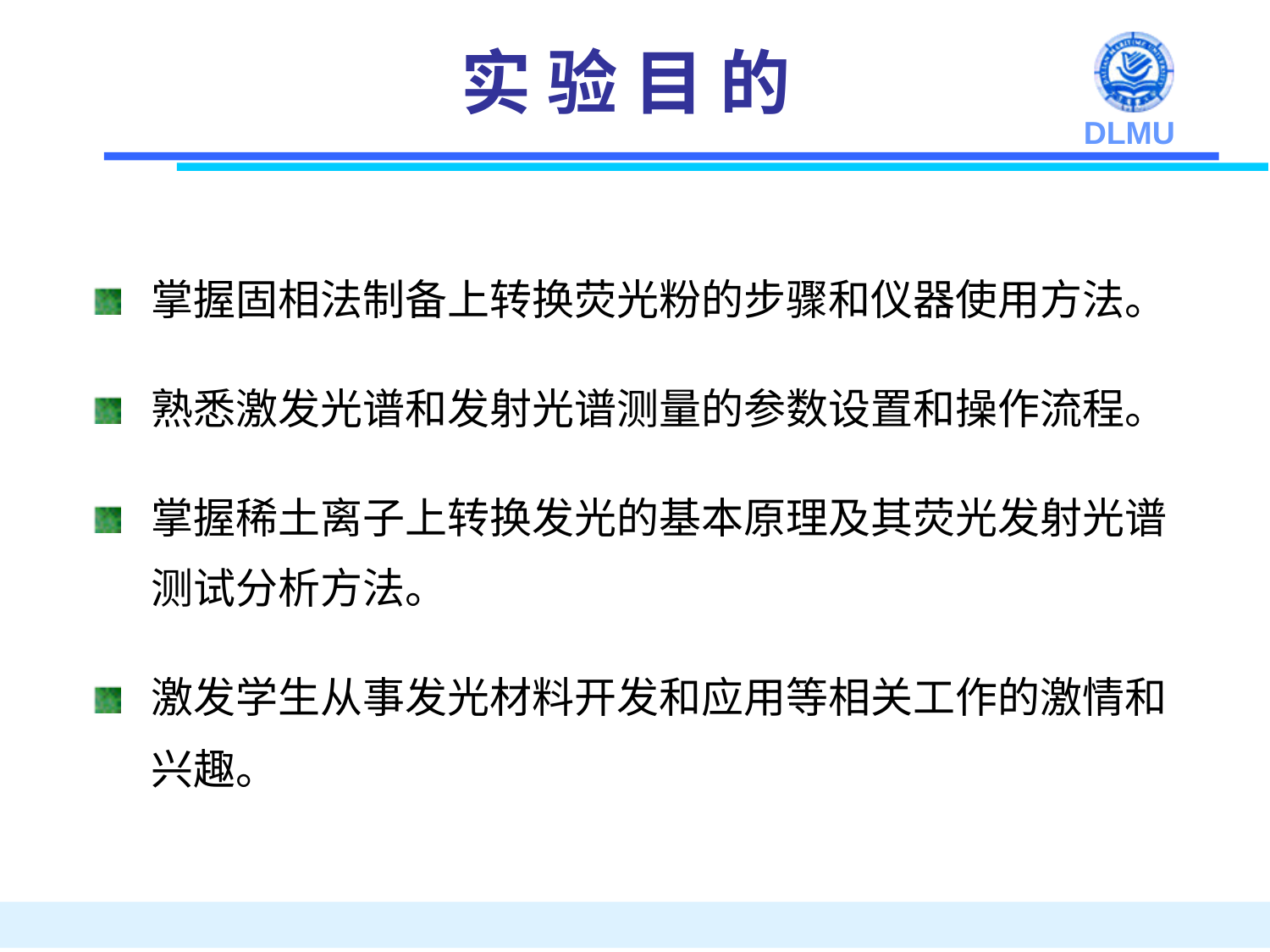

实 验 目 的
掌握固相法制备上转换荧光粉的步骤和仪器使用方法。
熟悉激发光谱和发射光谱测量的参数设置和操作流程。
掌握稀土离子上转换发光的基本原理及其荧光发射光谱测试分析方法。
激发学生从事发光材料开发和应用等相关工作的激情和兴趣。